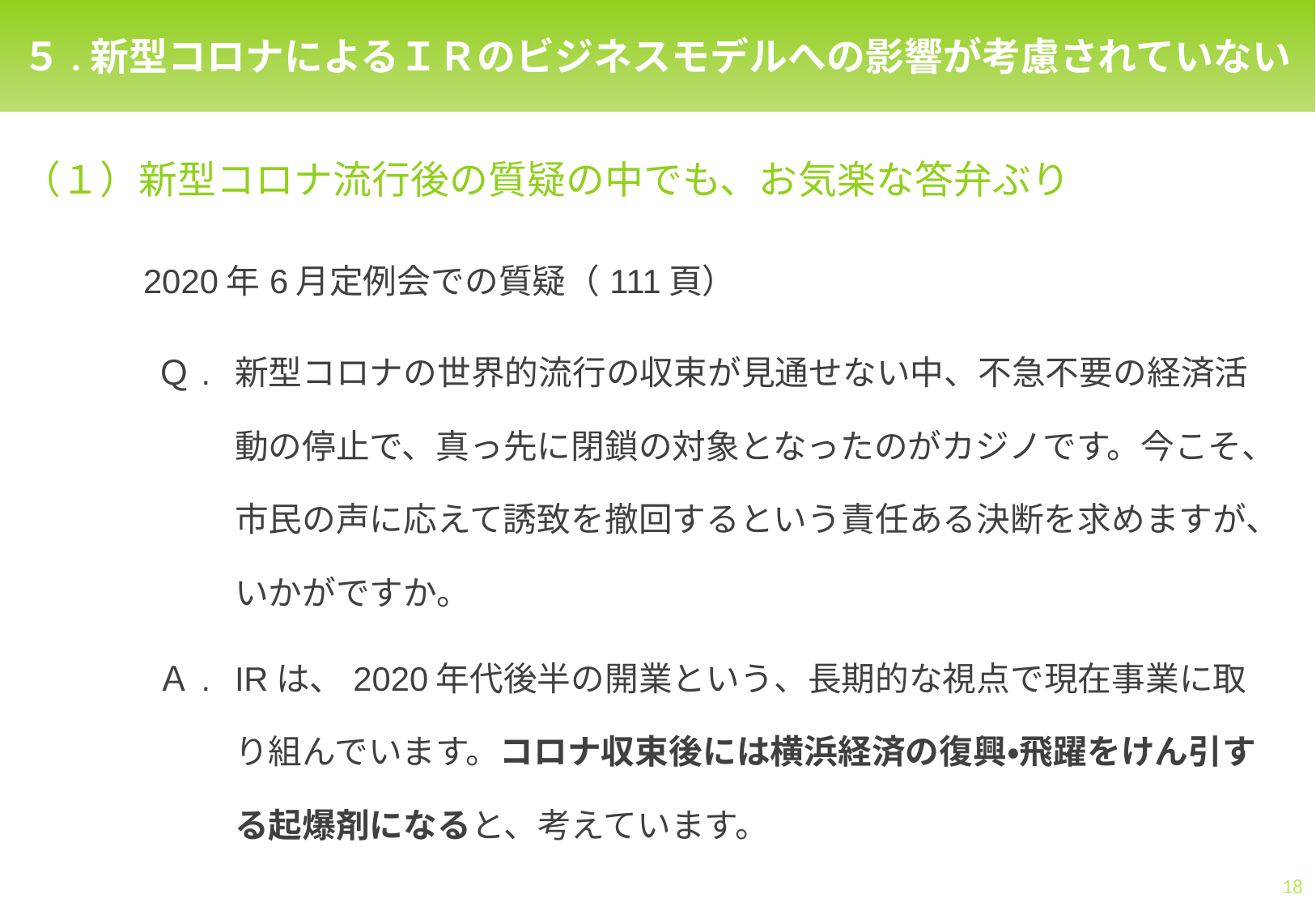

５.新型コロナによるＩＲのビジネスモデルへの影響が考慮されていない
（１）新型コロナ流行後の質疑の中でも、お気楽な答弁ぶり
| 2020年6月定例会での質疑（111頁） |  |
| --- | --- |
| Ｑ. | 新型コロナの世界的流行の収束が見通せない中、不急不要の経済活動の停止で、真っ先に閉鎖の対象となったのがカジノです。今こそ、市民の声に応えて誘致を撤回するという責任ある決断を求めますが、いかがですか。 |
| Ａ. | IRは、2020年代後半の開業という、長期的な視点で現在事業に取り組んでいます。コロナ収束後には横浜経済の復興・飛躍をけん引する起爆剤になると、考えています。 |
18